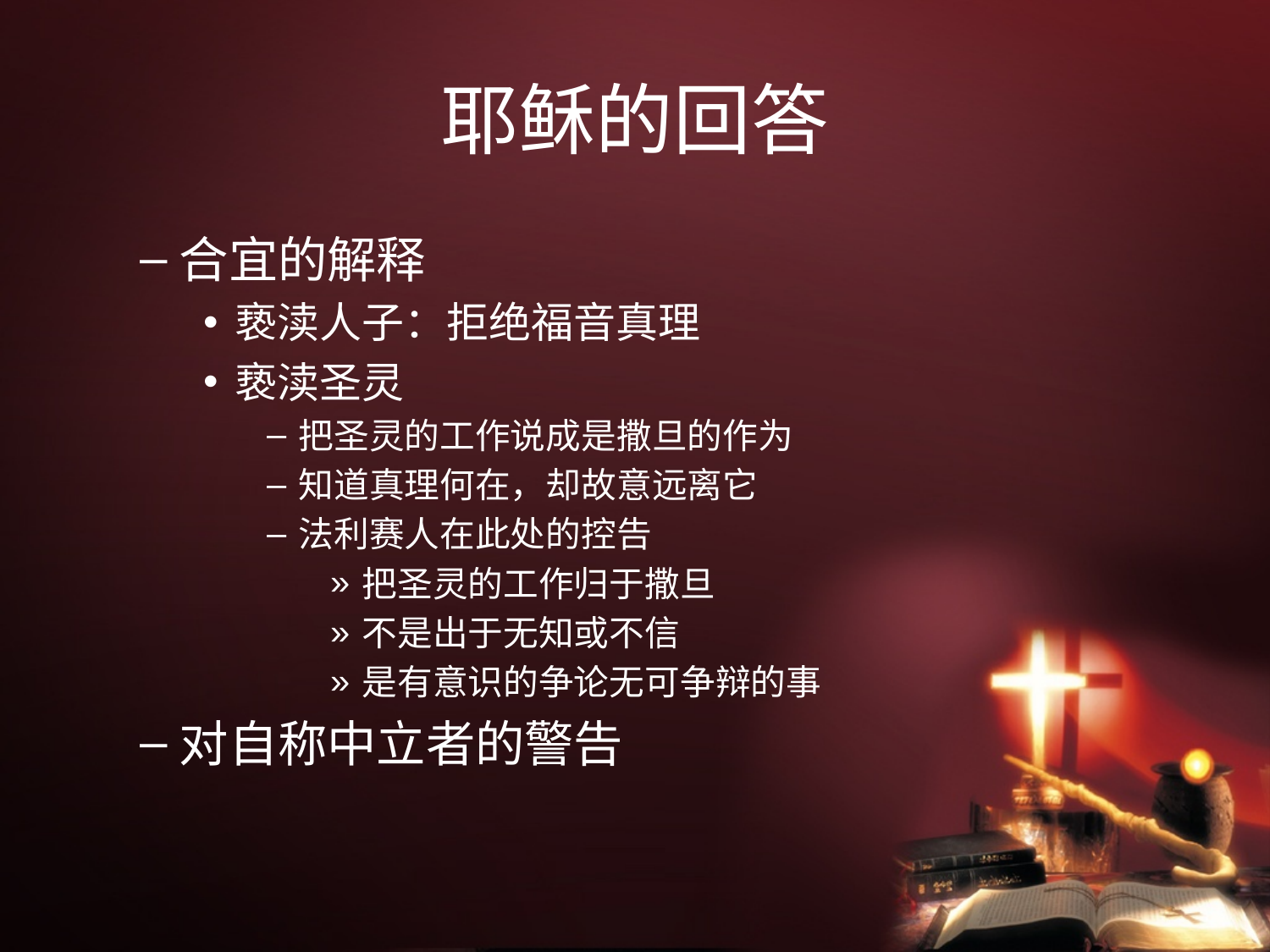

# 耶稣的回答
合宜的解释
亵渎人子：拒绝福音真理
亵渎圣灵
把圣灵的工作说成是撒旦的作为
知道真理何在，却故意远离它
法利赛人在此处的控告
把圣灵的工作归于撒旦
不是出于无知或不信
是有意识的争论无可争辩的事
对自称中立者的警告